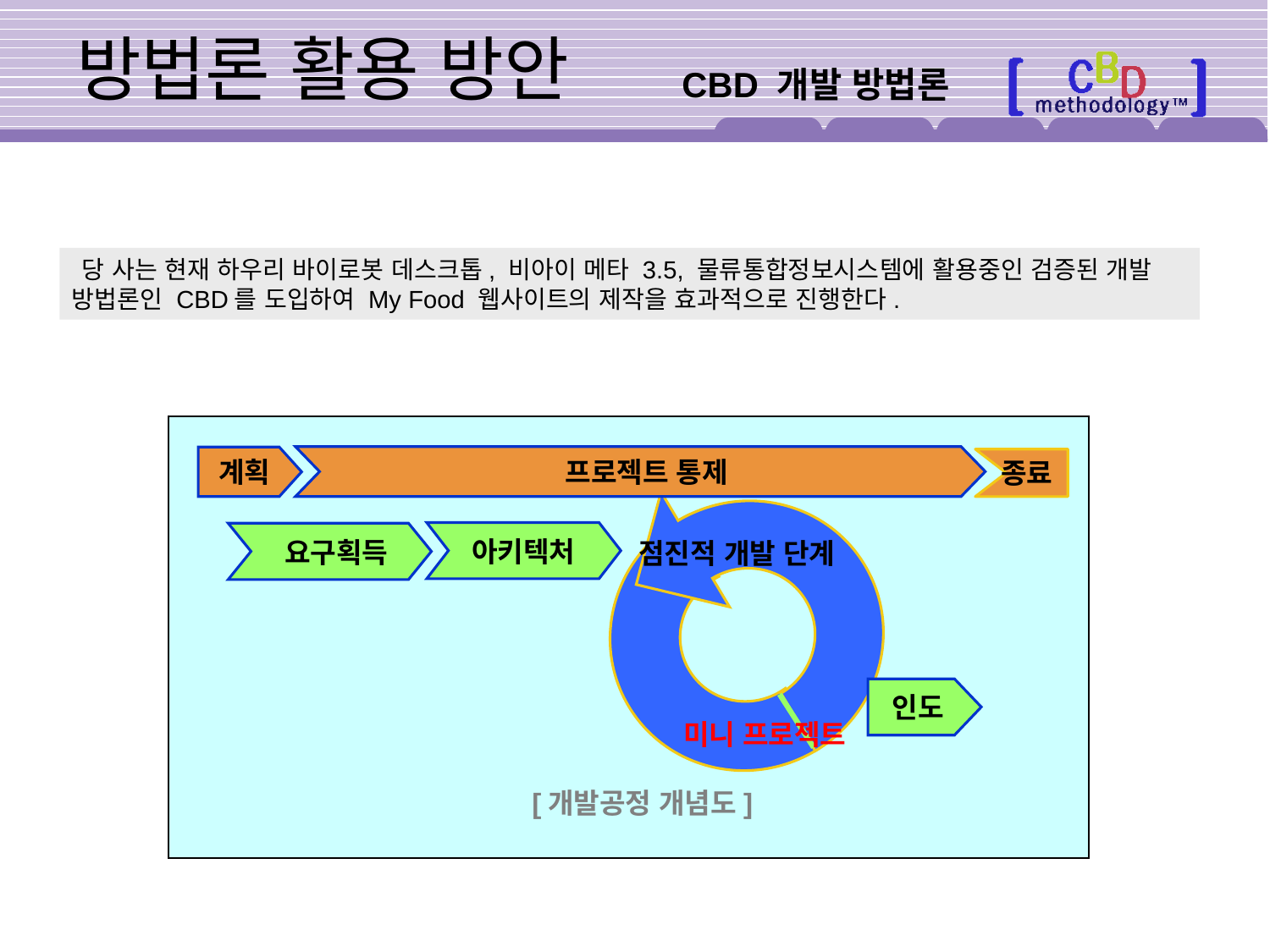

# 방법론 활용 방안
CBD 개발 방법론
 당 사는 현재 하우리 바이로봇 데스크톱, 비아이 메타 3.5, 물류통합정보시스템에 활용중인 검증된 개발 방법론인 CBD를 도입하여 My Food 웹사이트의 제작을 효과적으로 진행한다.

 프로젝트 통제
계획
종료

아키텍처
 요구획득
점진적 개발 단계
인도
미니 프로젝트
[개발공정 개념도]